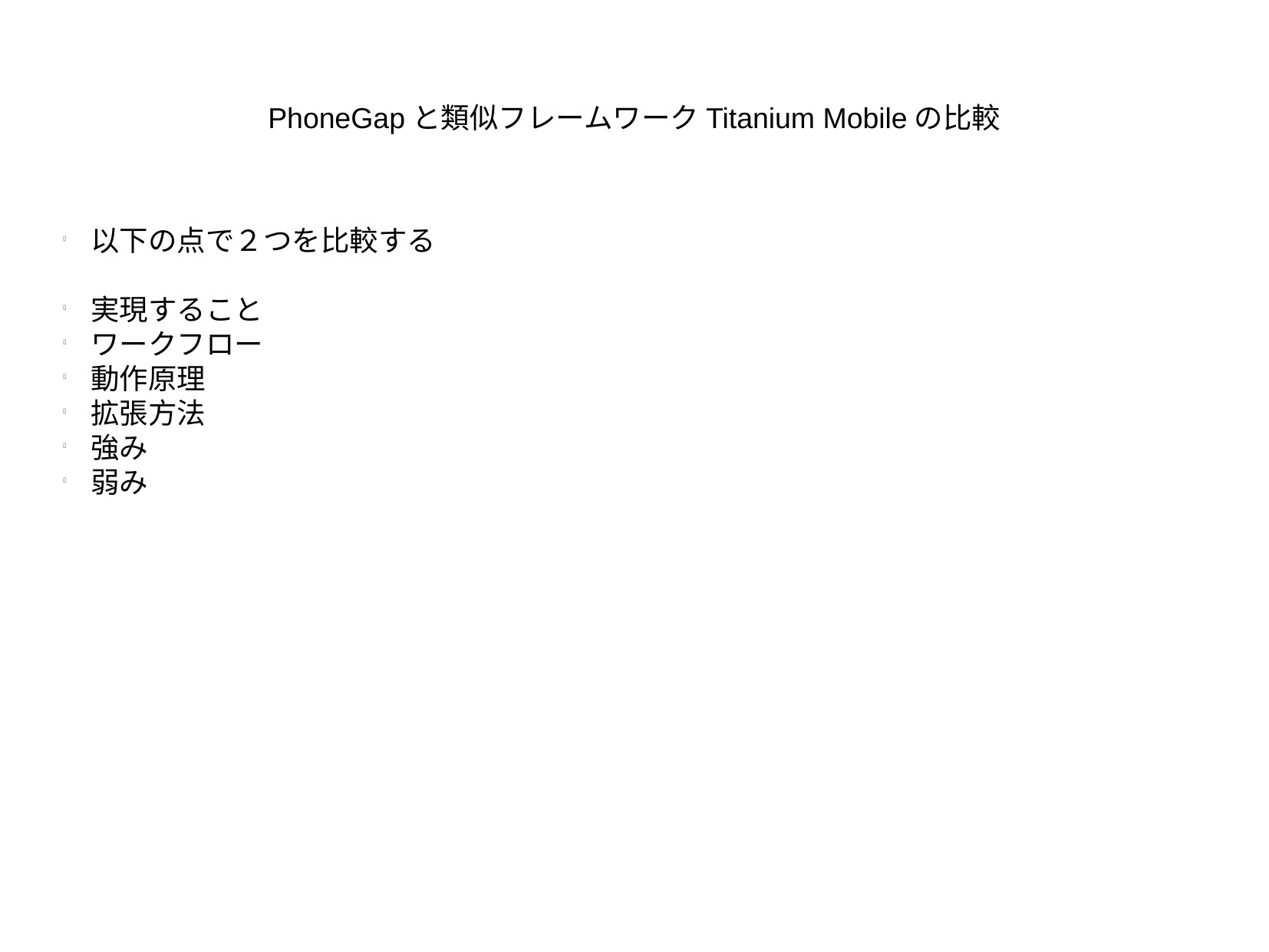

PhoneGapと類似フレームワークTitanium Mobileの比較
以下の点で２つを比較する

実現すること
ワークフロー
動作原理
拡張方法
強み
弱み